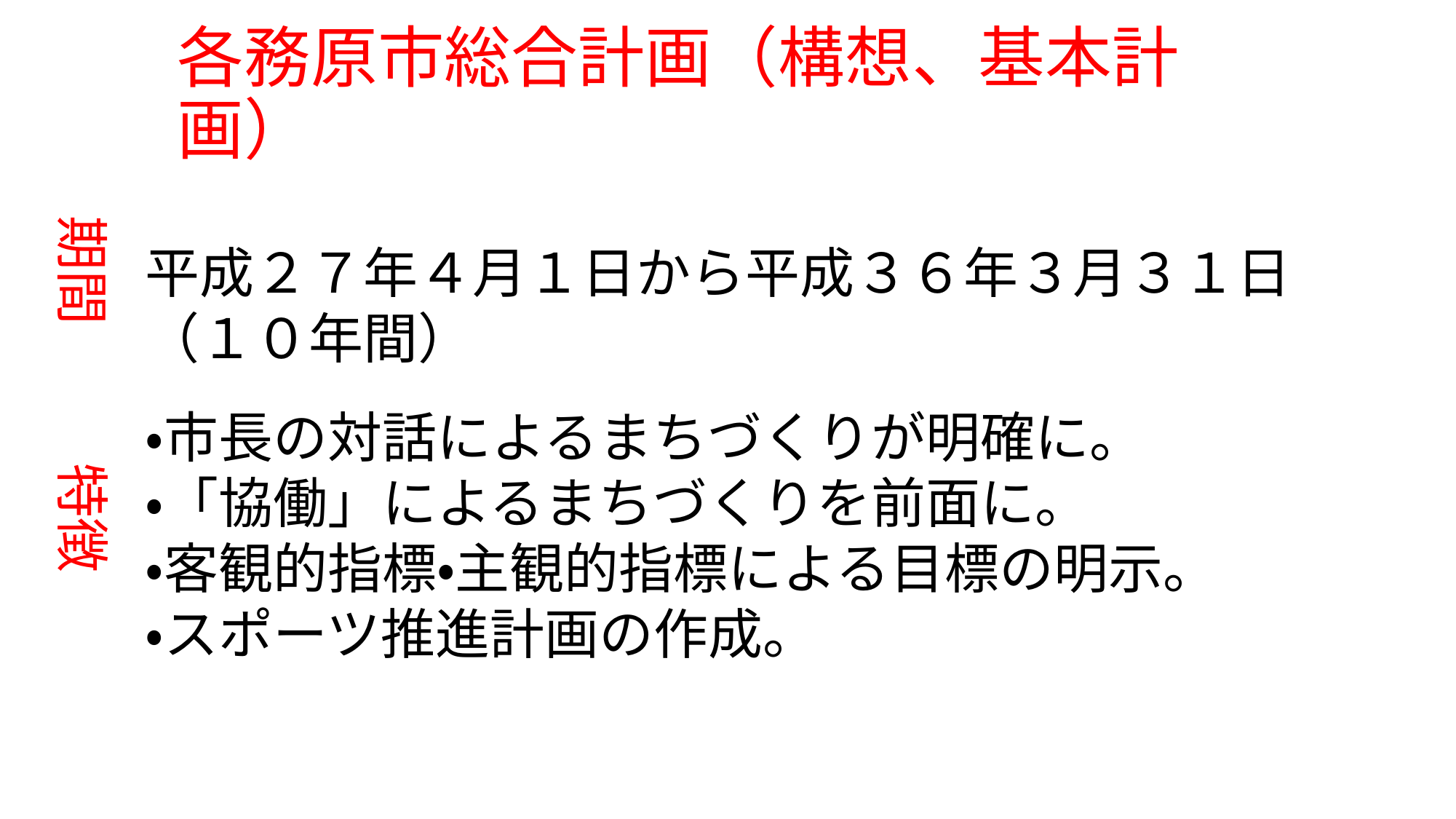

# 各務原市総合計画（構想、基本計画）
期間
平成２７年４月１日から平成３６年３月３１日（１０年間）
・市長の対話によるまちづくりが明確に。
・「協働」によるまちづくりを前面に。
・客観的指標・主観的指標による目標の明示。
・スポーツ推進計画の作成。
特徴